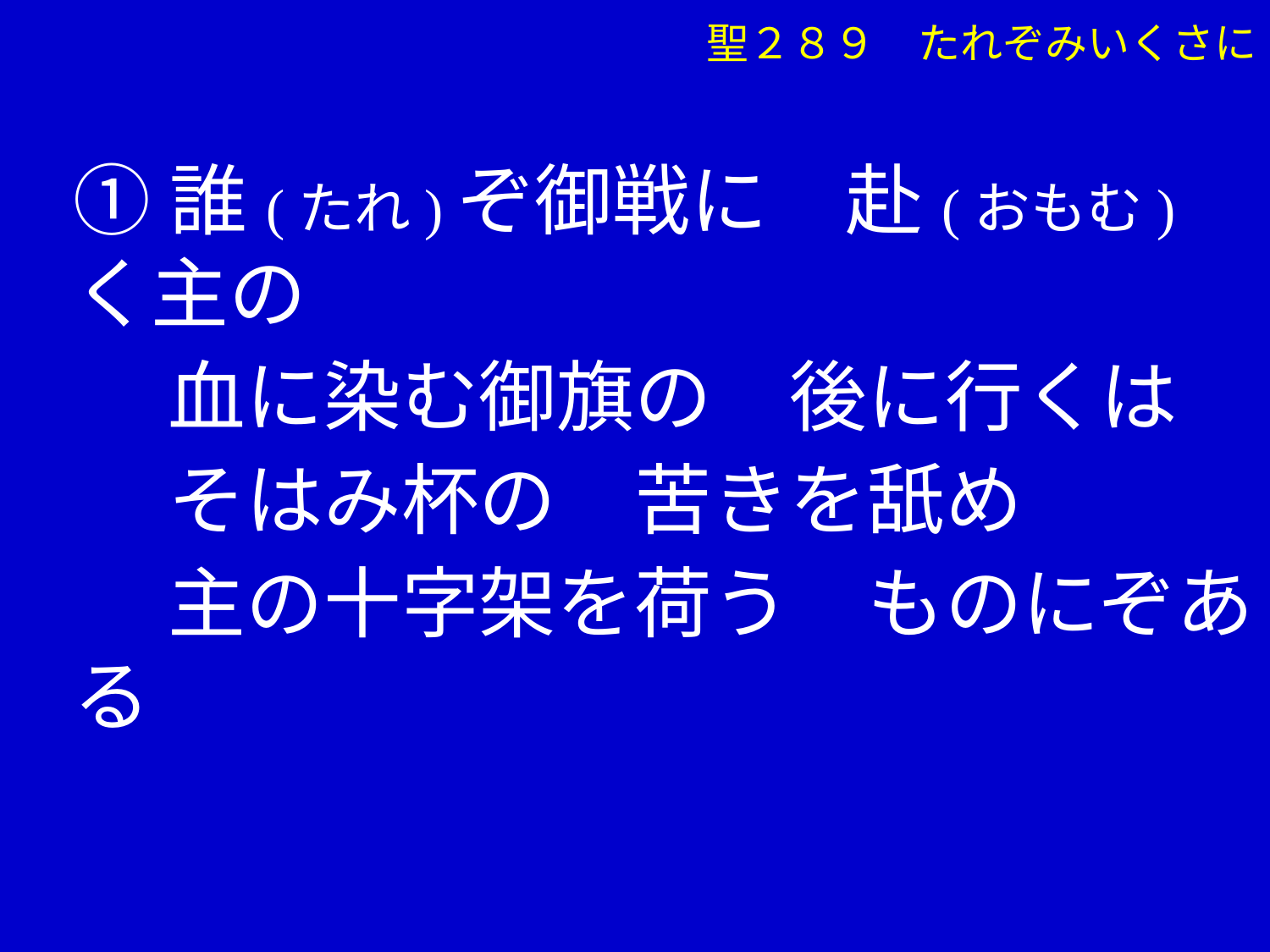

聖２８９　たれぞみいくさに
①誰(たれ)ぞ御戦に　赴(おもむ)く主の
　 血に染む御旗の　後に行くは
　 そはみ杯の　苦きを舐め
　 主の十字架を荷う　ものにぞある